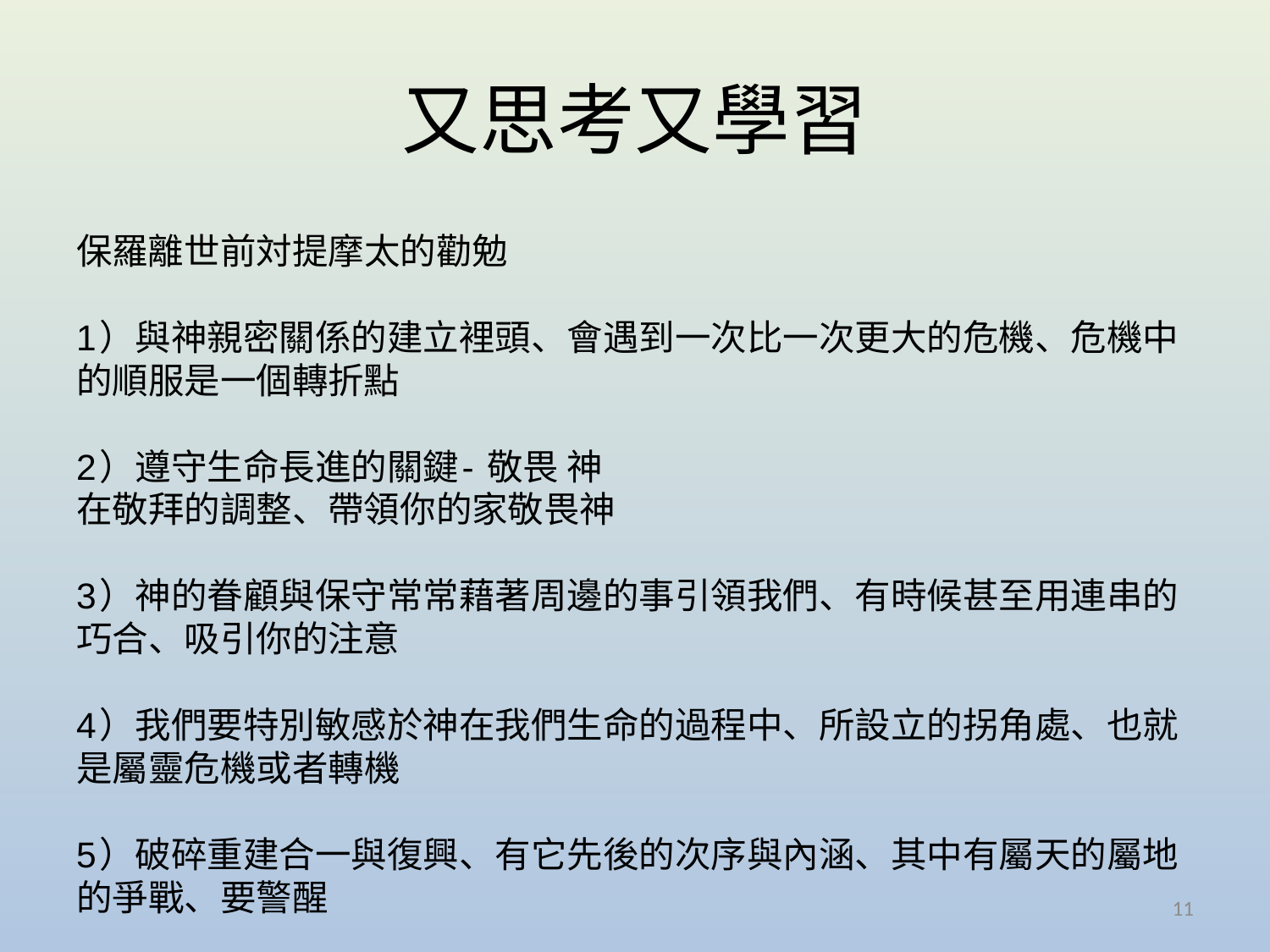

# 又思考又學習
保羅離世前対提摩太的勸勉
1）與神親密關係的建立裡頭、會遇到一次比一次更大的危機、危機中的順服是一個轉折點
2）遵守生命長進的關鍵- 敬畏 神
在敬拜的調整、帶領你的家敬畏神
3）神的眷顧與保守常常藉著周邊的事引領我們、有時候甚至用連串的巧合、吸引你的注意
4）我們要特別敏感於神在我們生命的過程中、所設立的拐角處、也就是屬靈危機或者轉機

5）破碎重建合一與復興、有它先後的次序與內涵、其中有屬天的屬地的爭戰、要警醒

11